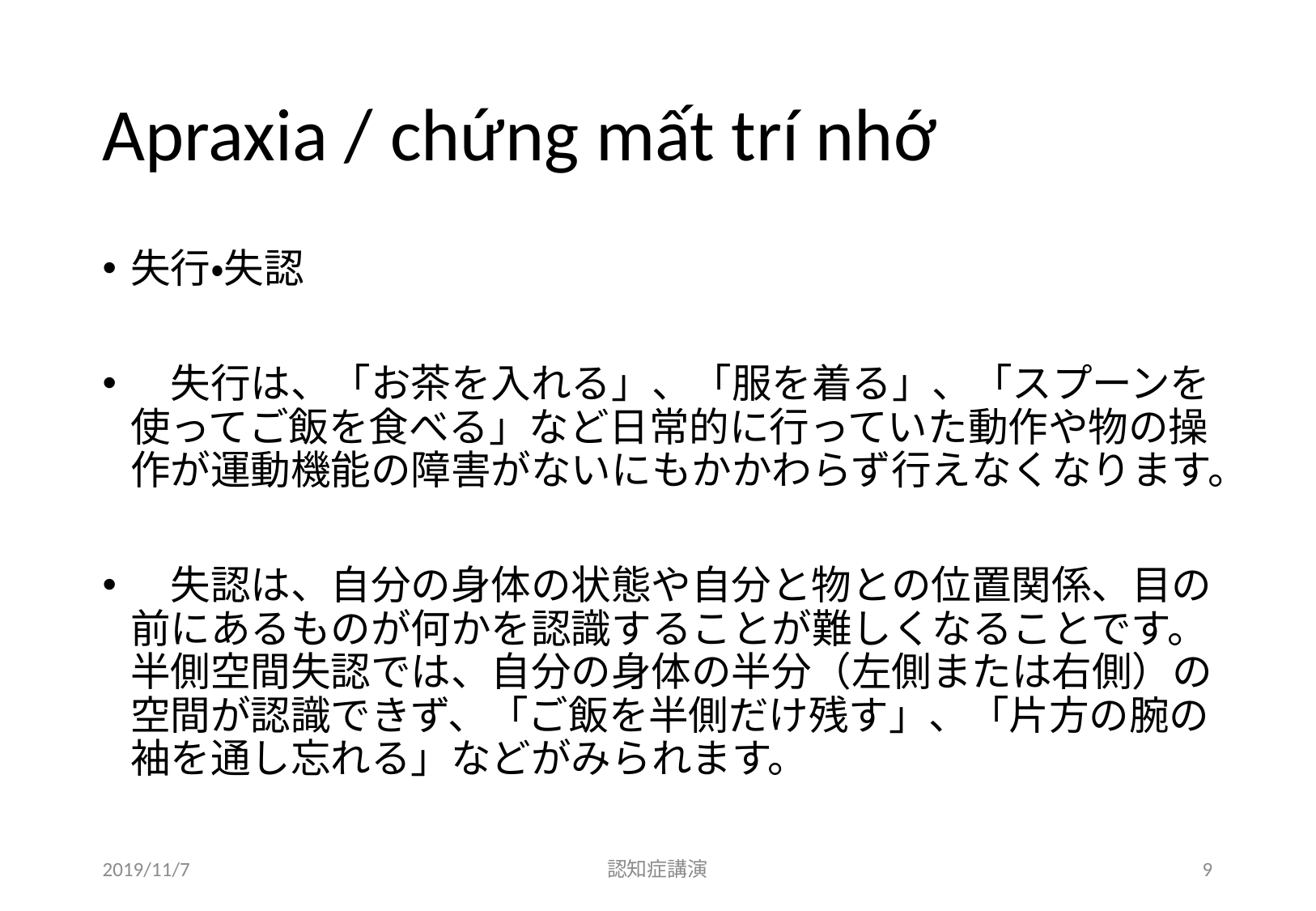

# Apraxia / chứng mất trí nhớ
失行・失認

　失行は、「お茶を入れる」、「服を着る」、「スプーンを使ってご飯を食べる」など日常的に行っていた動作や物の操作が運動機能の障害がないにもかかわらず行えなくなります。

　失認は、自分の身体の状態や自分と物との位置関係、目の前にあるものが何かを認識することが難しくなることです。半側空間失認では、自分の身体の半分（左側または右側）の空間が認識できず、「ご飯を半側だけ残す」、「片方の腕の袖を通し忘れる」などがみられます。

2019/11/7
認知症講演
9